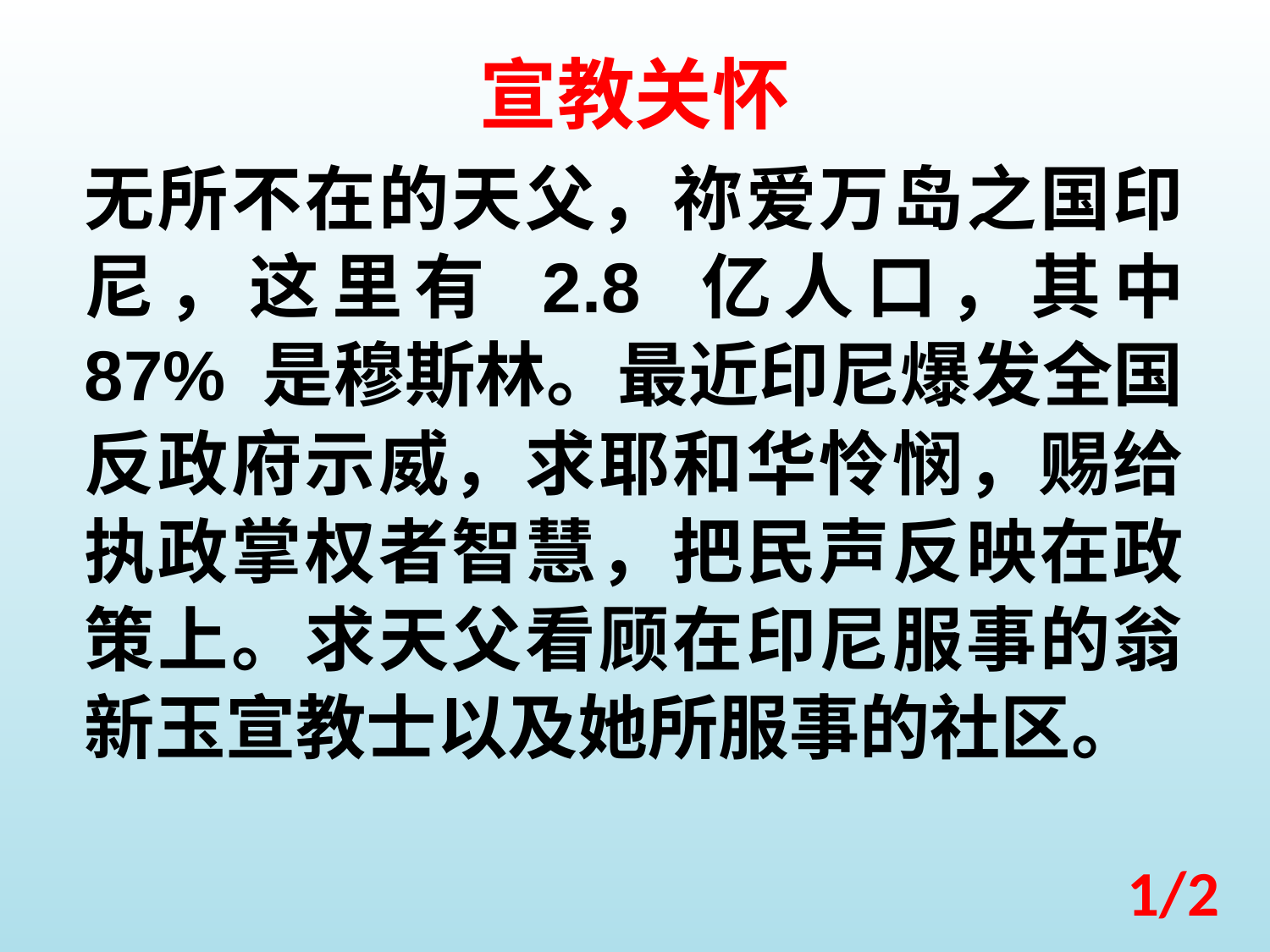

宣教关怀
无所不在的天父，祢爱万岛之国印尼，这里有 2.8 亿人口，其中 87% 是穆斯林。最近印尼爆发全国反政府示威，求耶和华怜悯，赐给执政掌权者智慧，把民声反映在政策上。求天父看顾在印尼服事的翁新玉宣教士以及她所服事的社区。
1/2